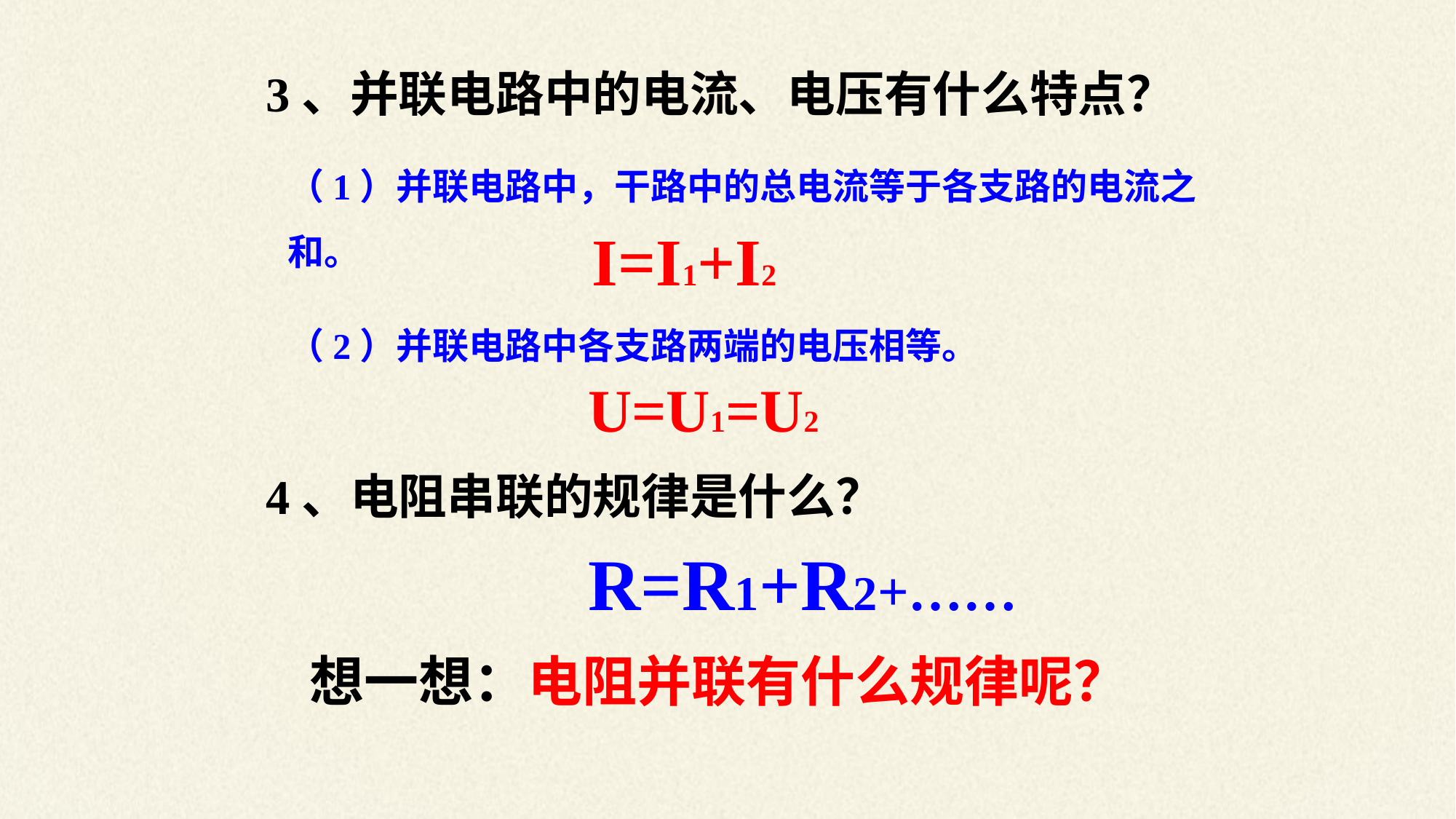

3、并联电路中的电流、电压有什么特点？

（1）并联电路中，干路中的总电流等于各支路的电流之和。
I=I1+I2

（2）并联电路中各支路两端的电压相等。
U=U1=U2
4、电阻串联的规律是什么？
        R=R1+R2+……
想一想：电阻并联有什么规律呢？